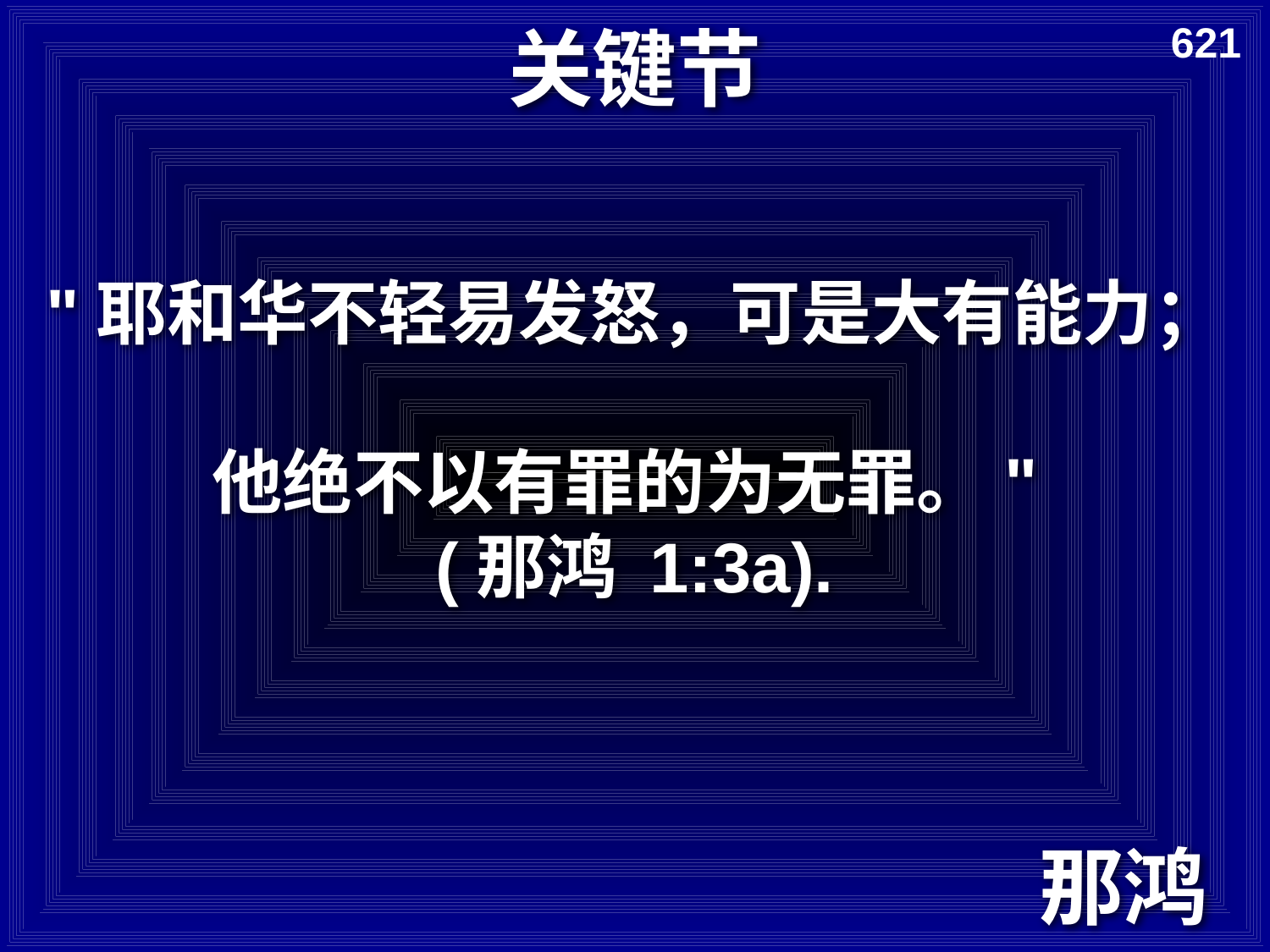

# 关键节
621

"耶和华不轻易发怒，可是大有能力；

他绝不以有罪的为无罪。"
(那鸿 1:3a).
那鸿